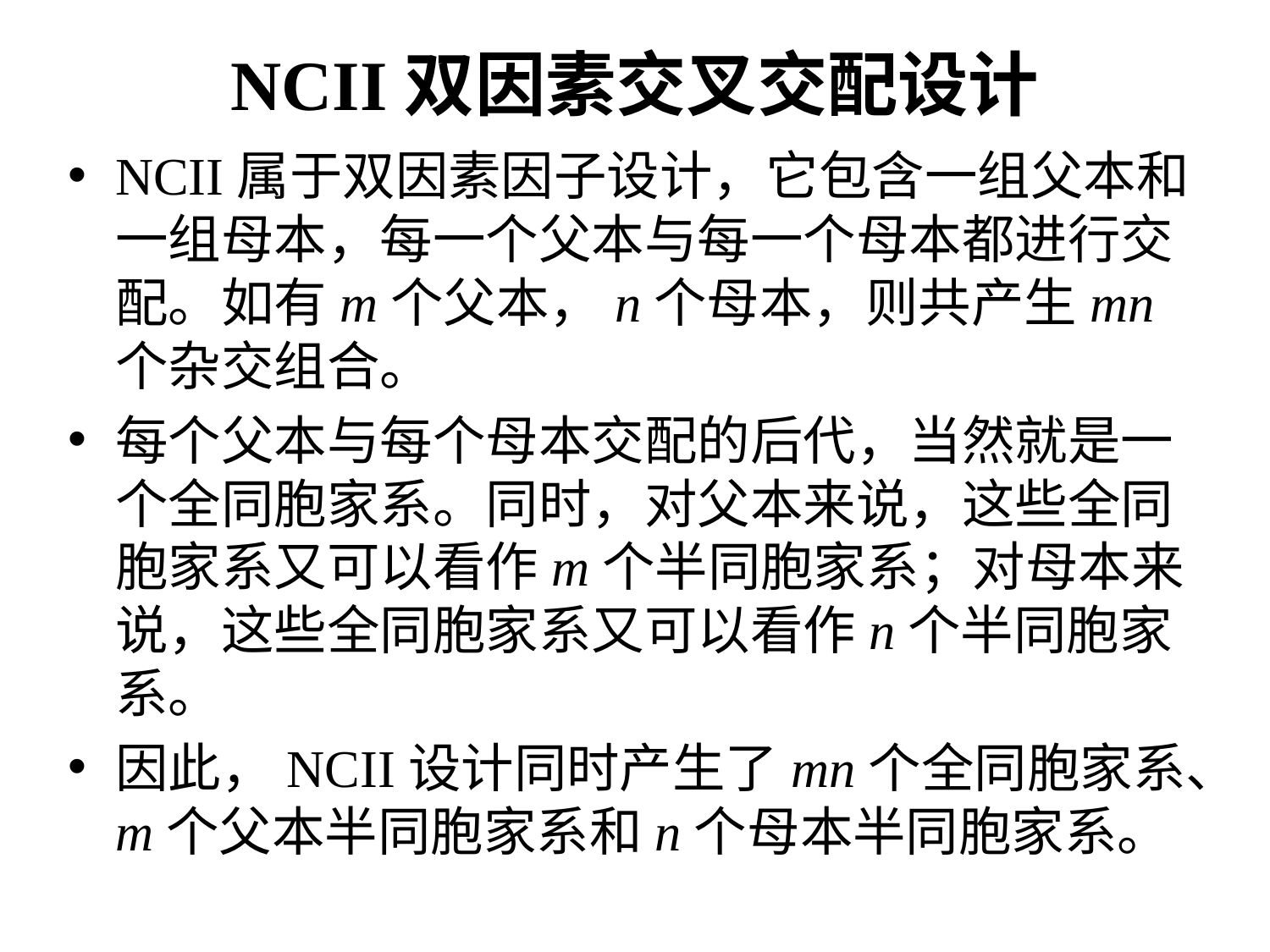

# NCII双因素交叉交配设计
NCII属于双因素因子设计，它包含一组父本和一组母本，每一个父本与每一个母本都进行交配。如有m个父本，n个母本，则共产生mn个杂交组合。
每个父本与每个母本交配的后代，当然就是一个全同胞家系。同时，对父本来说，这些全同胞家系又可以看作m个半同胞家系；对母本来说，这些全同胞家系又可以看作n个半同胞家系。
因此，NCII设计同时产生了mn个全同胞家系、m个父本半同胞家系和n个母本半同胞家系。